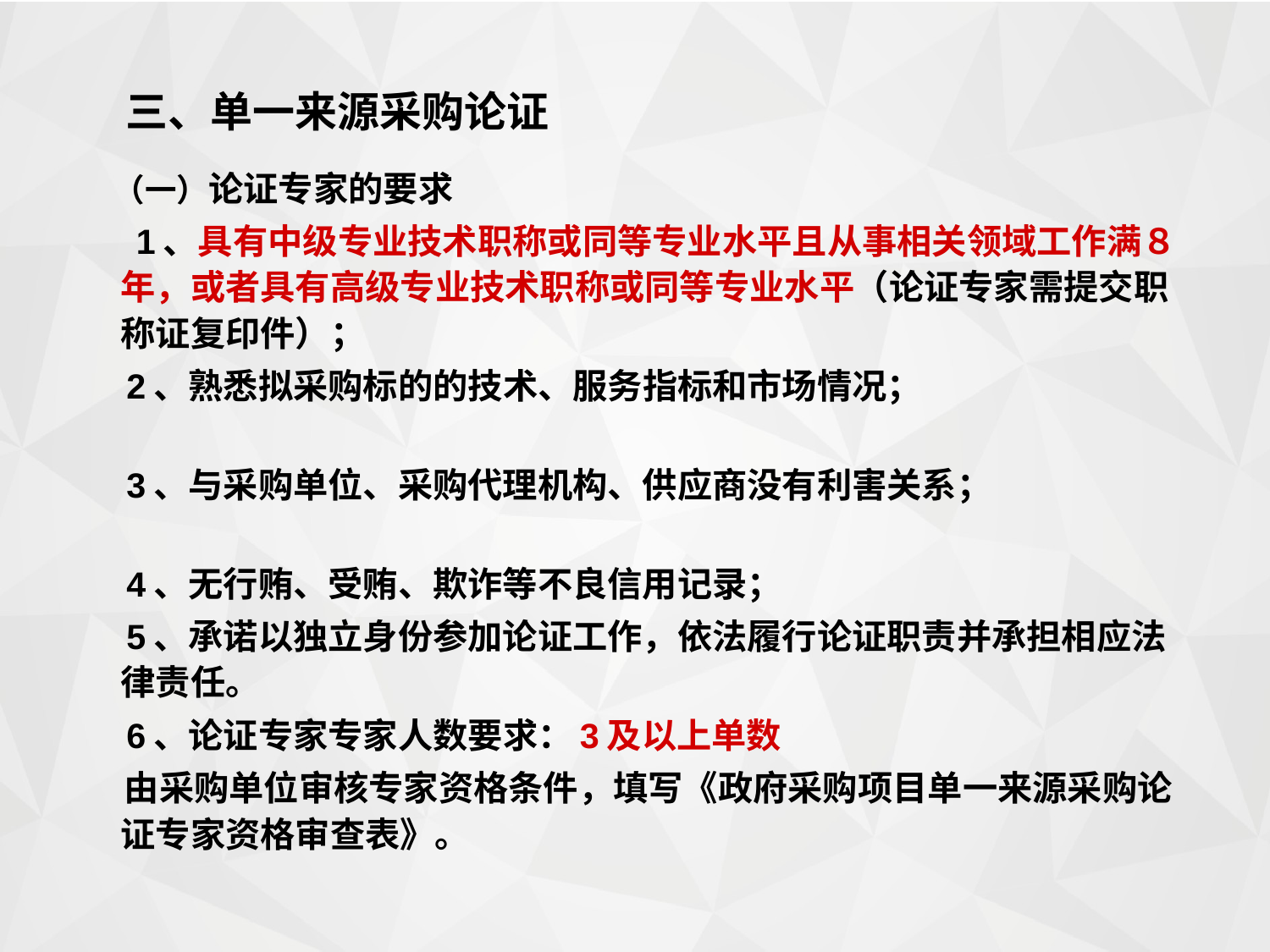

# 三、单一来源采购论证
    （一）论证专家的要求
      1、具有中级专业技术职称或同等专业水平且从事相关领域工作满８年，或者具有高级专业技术职称或同等专业水平（论证专家需提交职称证复印件）；
     2、熟悉拟采购标的的技术、服务指标和市场情况；
     3、与采购单位、采购代理机构、供应商没有利害关系；
     4、无行贿、受贿、欺诈等不良信用记录；
     5、承诺以独立身份参加论证工作，依法履行论证职责并承担相应法律责任。
     6、论证专家专家人数要求：3及以上单数
     由采购单位审核专家资格条件，填写《政府采购项目单一来源采购论证专家资格审查表》。